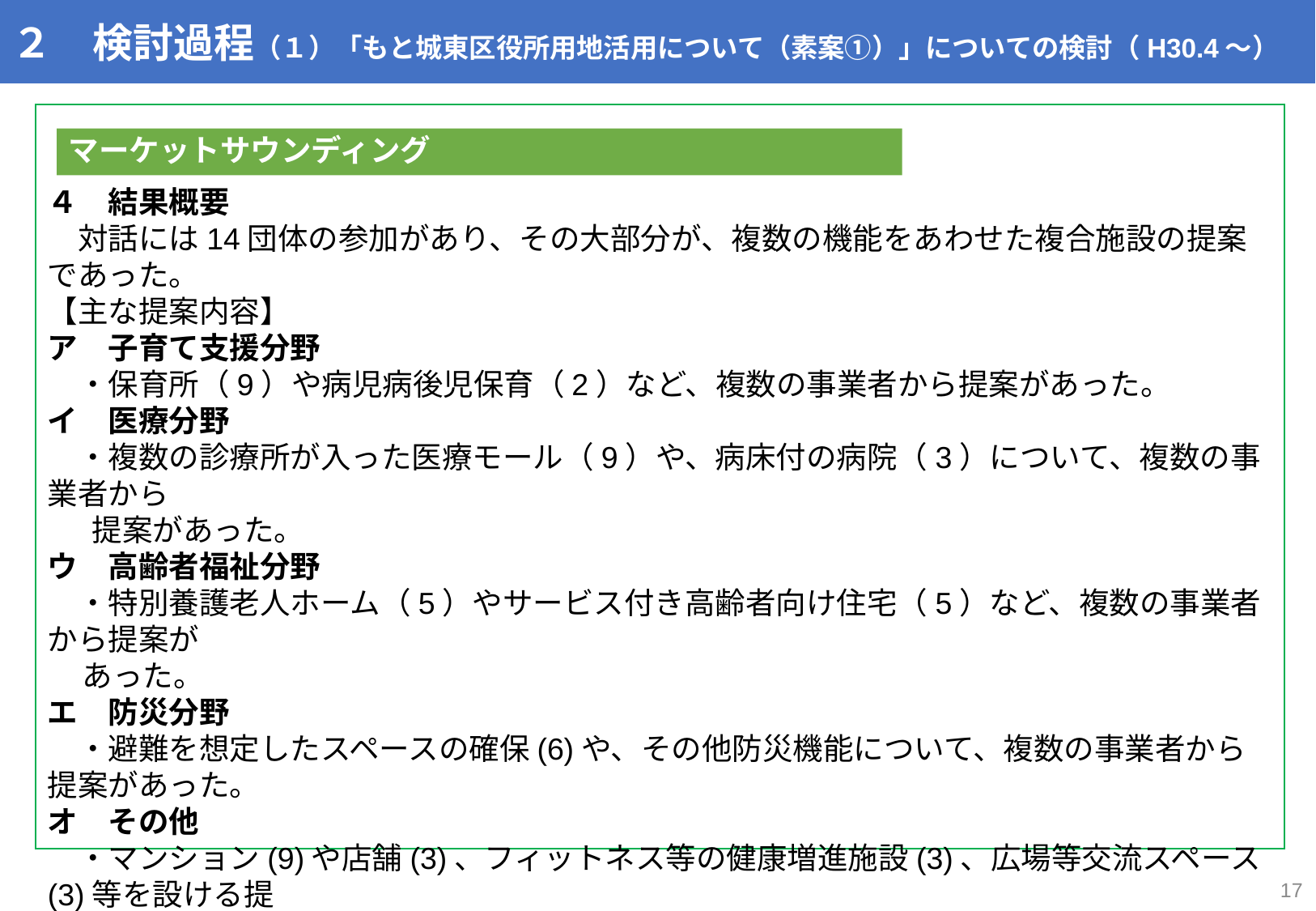

２　検討過程（１）「もと城東区役所用地活用について（素案①）」についての検討（H30.4～）

４　結果概要
　対話には14団体の参加があり、その大部分が、複数の機能をあわせた複合施設の提案であった。
【主な提案内容】
ア　子育て支援分野
　・保育所（9）や病児病後児保育（2）など、複数の事業者から提案があった。
イ　医療分野
　・複数の診療所が入った医療モール（9）や、病床付の病院（3）について、複数の事業者から
　  提案があった。
ウ　高齢者福祉分野
　・特別養護老人ホーム（5）やサービス付き高齢者向け住宅（5）など、複数の事業者から提案が
    あった。
エ　防災分野
　・避難を想定したスペースの確保(6)や、その他防災機能について、複数の事業者から提案があった。
オ　その他
　・マンション(9)や店舗(3)、フィットネス等の健康増進施設(3)、広場等交流スペース(3)等を設ける提
    案があった。
　　また、具体的な提案のあった13団体のうち９団体から分譲又は賃貸マンションとの併設プラン
　　が示された。
マーケットサウンディング
17